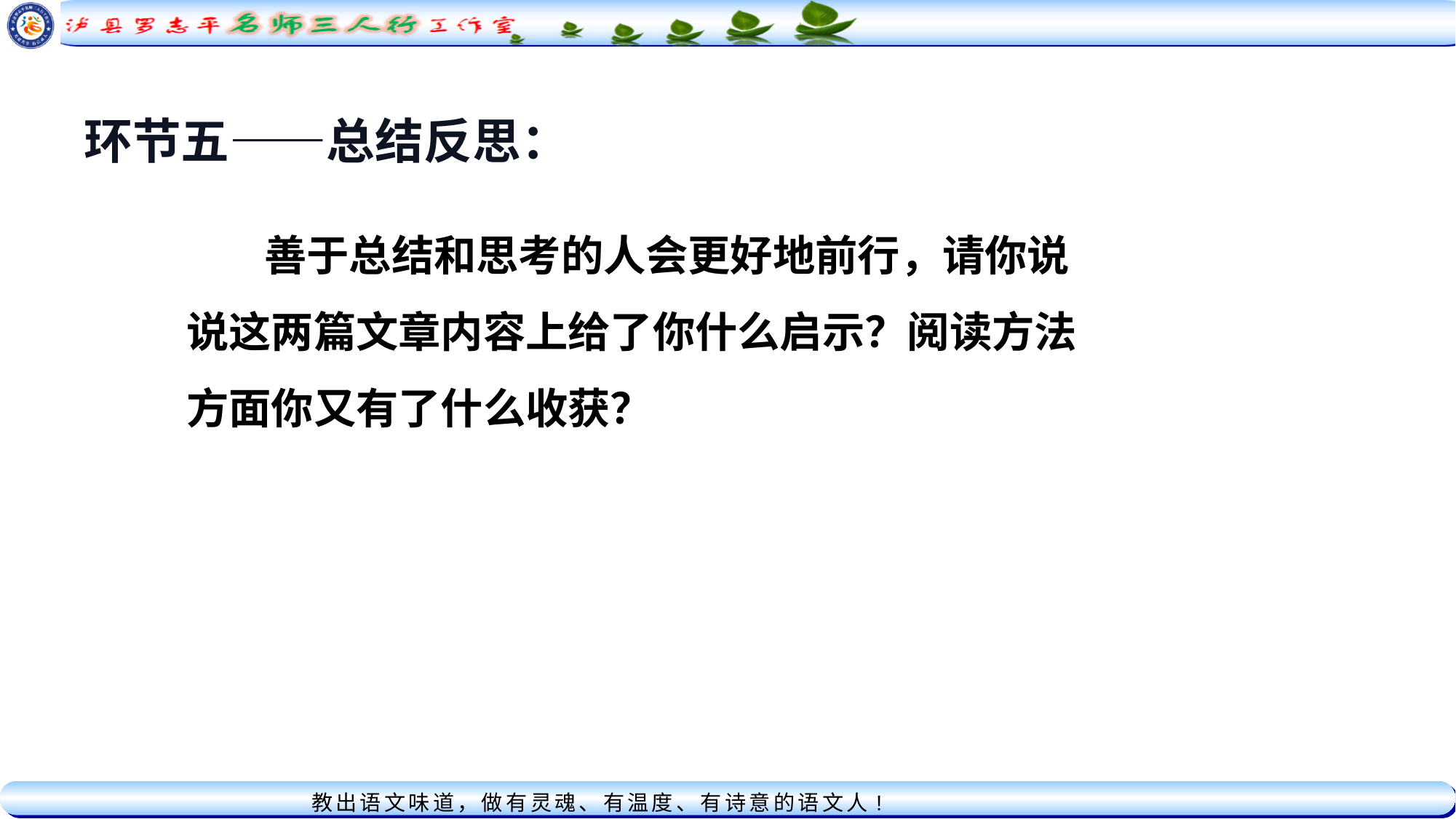

环节五——总结反思：

       善于总结和思考的人会更好地前行，请你说说这两篇文章内容上给了你什么启示？阅读方法方面你又有了什么收获？